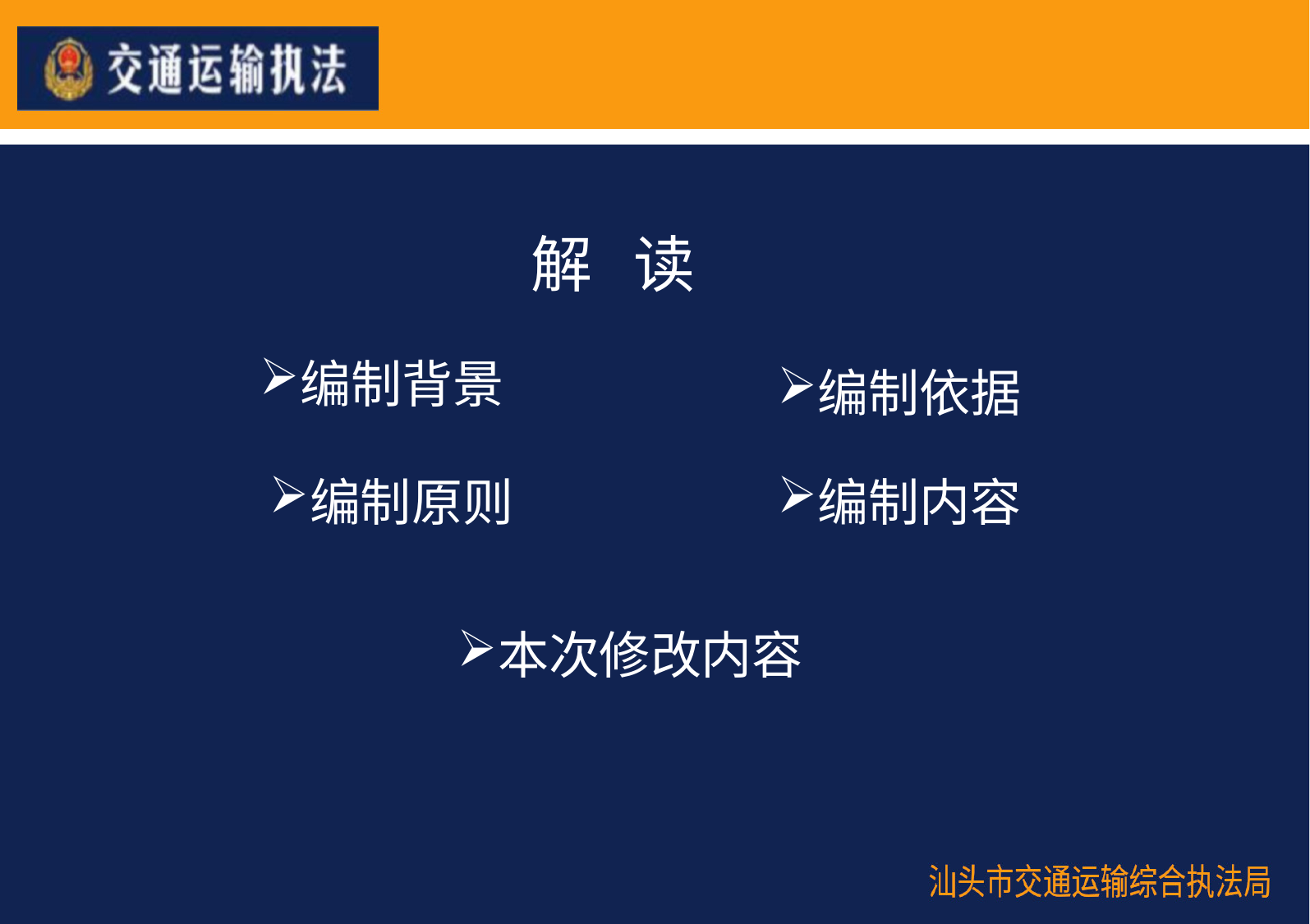

解   读
编制背景
编制依据
编制原则
编制内容
本次修改内容